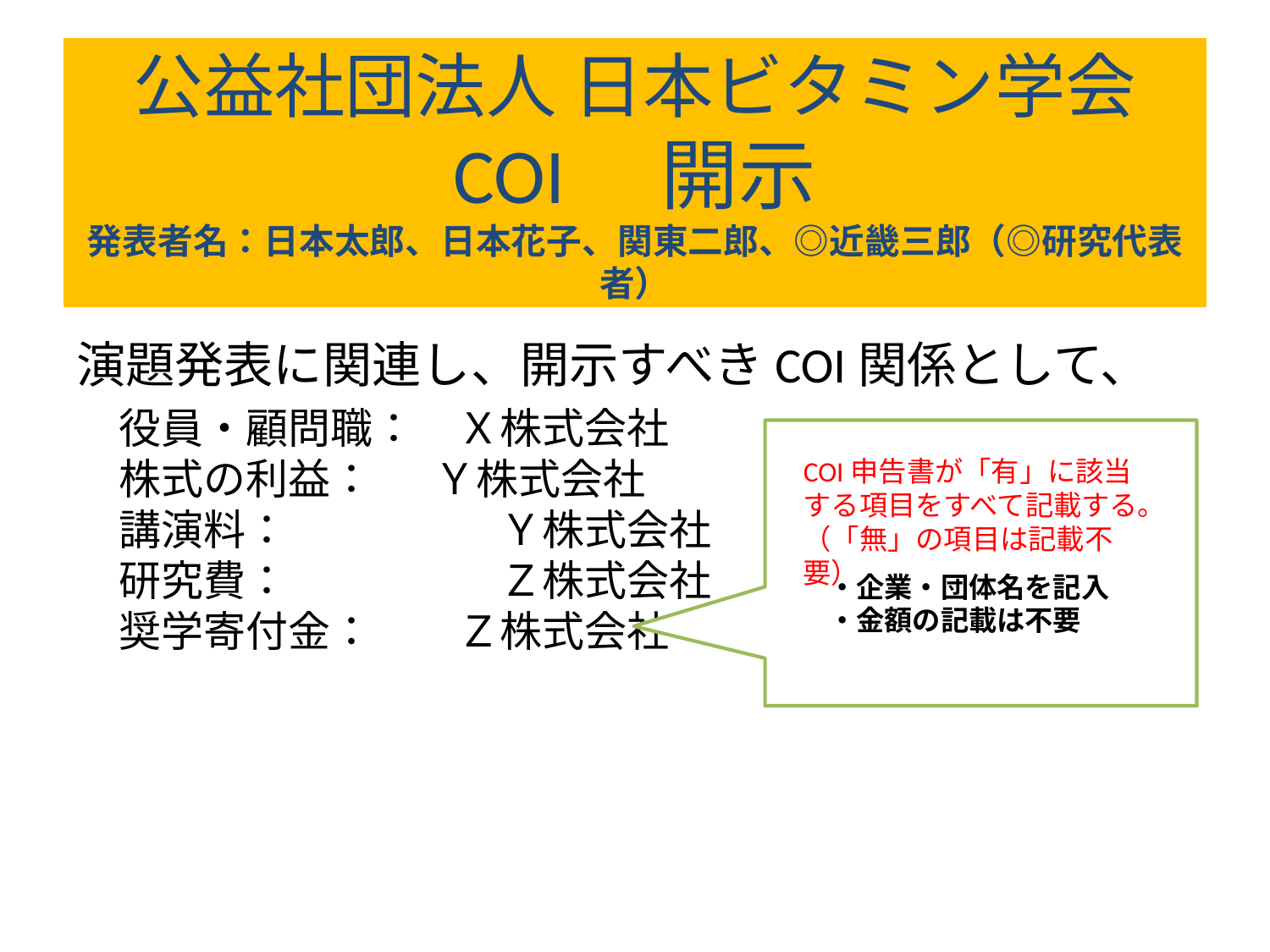

# 公益社団法人 日本ビタミン学会 COI　開示 発表者名：日本太郎、日本花子、関東二郎、◎近畿三郎（◎研究代表者）
演題発表に関連し、開示すべきCOI関係として、
　役員・顧問職：　Ｘ株式会社
　株式の利益：　  Ｙ株式会社
　講演料：　　　　　Ｙ株式会社
　研究費：　　　　　Ｚ株式会社
　奨学寄付金：　　Ｚ株式会社

COI申告書が「有」に該当する項目をすべて記載する。
（「無」の項目は記載不要）
・企業・団体名を記入
・金額の記載は不要